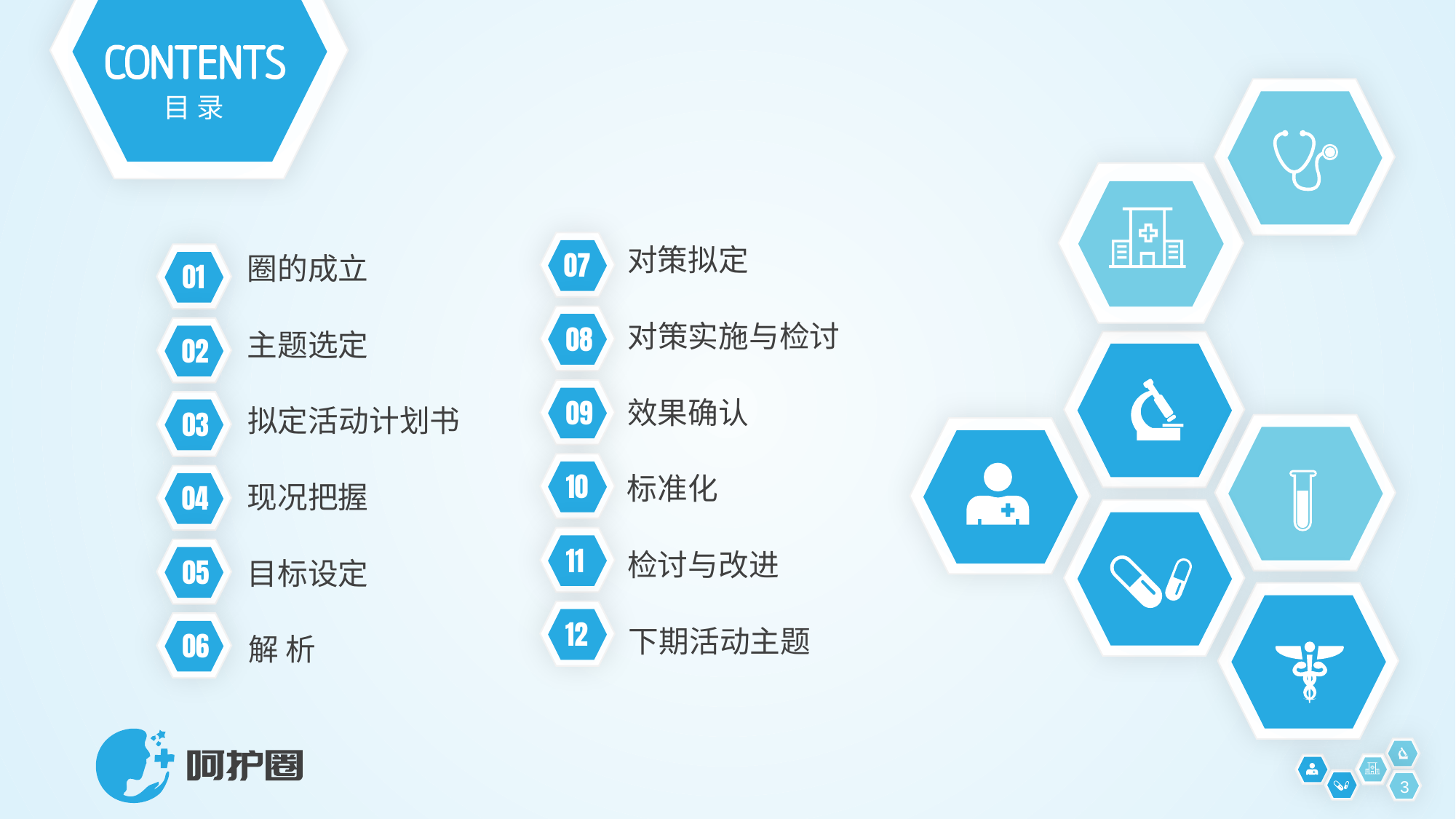

目 录

07
对策拟定
圈的成立

01

08
对策实施与检讨

02
主题选定

09
效果确认

03
拟定活动计划书

10

标准化

04

现况把握

11

05
检讨与改进
目标设定

12

06
下期活动主题
解 析